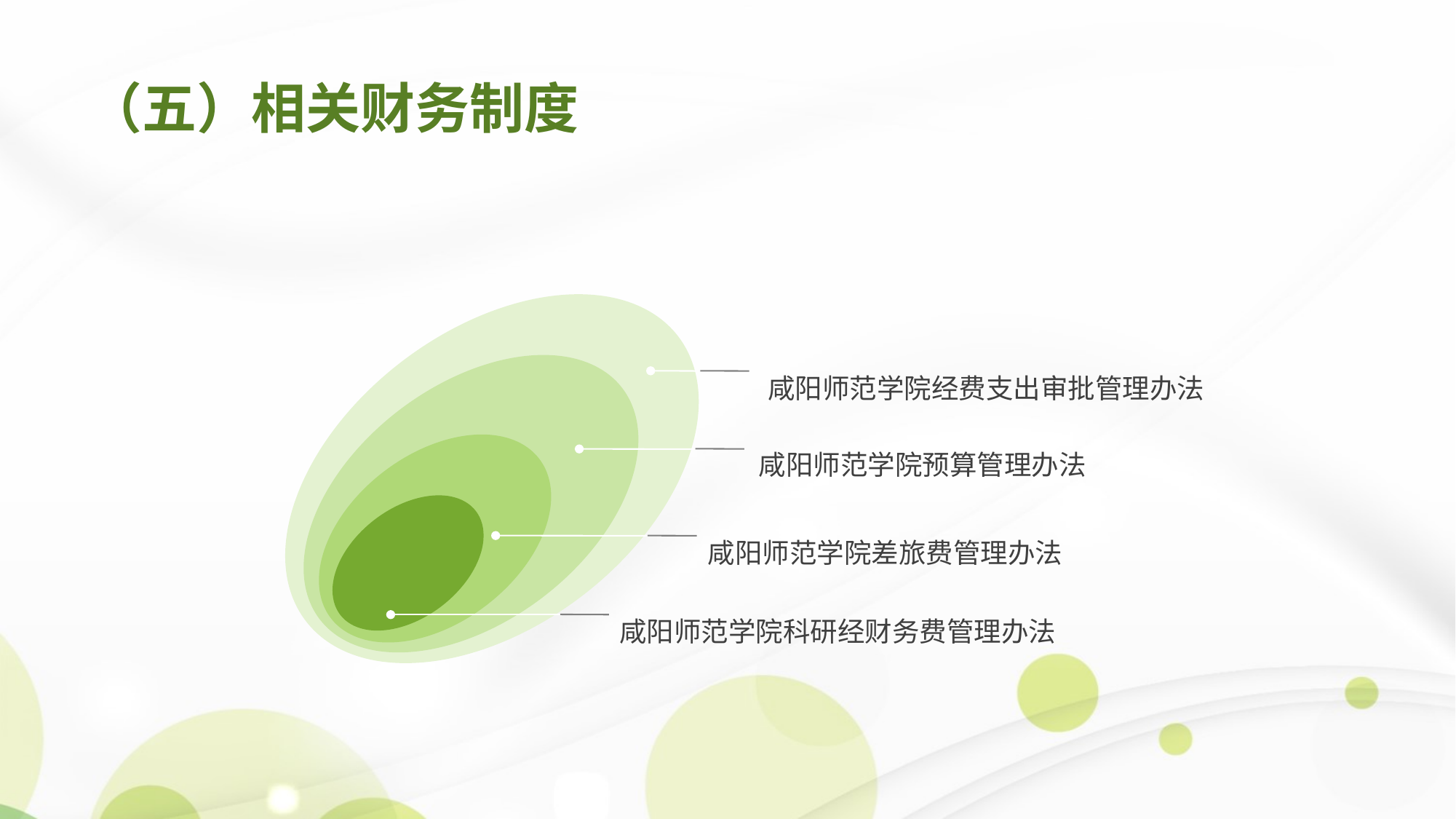

（五）相关财务制度

咸阳师范学院经费支出审批管理办法

咸阳师范学院预算管理办法

咸阳师范学院差旅费管理办法
咸阳师范学院科研经财务费管理办法